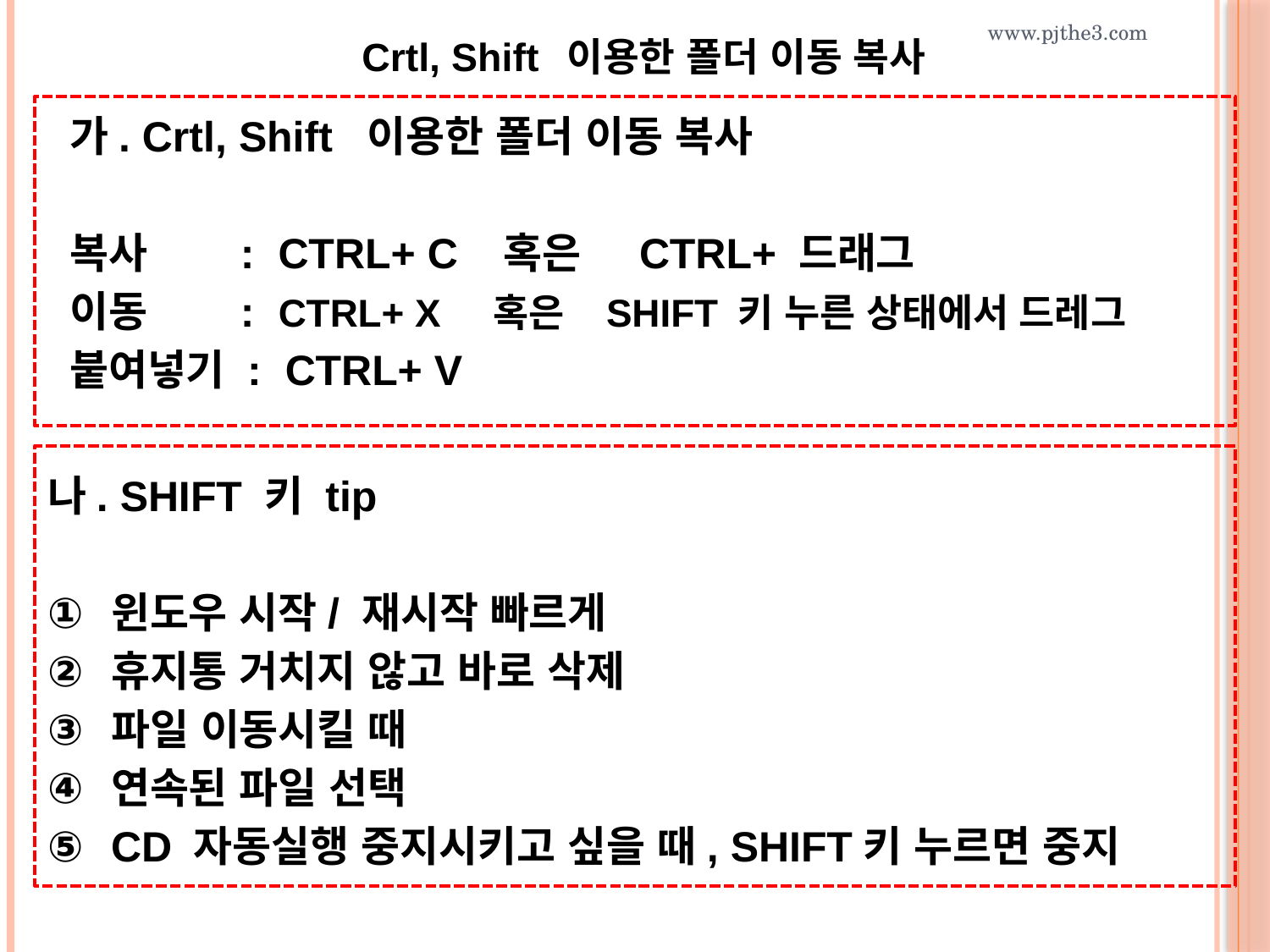

www.pjthe3.com
 Crtl, Shift  이용한 폴더 이동 복사
 가. Crtl, Shift  이용한 폴더 이동 복사

 복사       :  CTRL+ C   혹은    CTRL+ 드래그
 이동       :  CTRL+ X    혹은   SHIFT 키 누른 상태에서 드레그
 붙여넣기 :  CTRL+ V
나. SHIFT 키 tip

윈도우 시작/ 재시작 빠르게
휴지통 거치지 않고 바로 삭제
파일 이동시킬 때
연속된 파일 선택
CD 자동실행 중지시키고 싶을 때, SHIFT키 누르면 중지